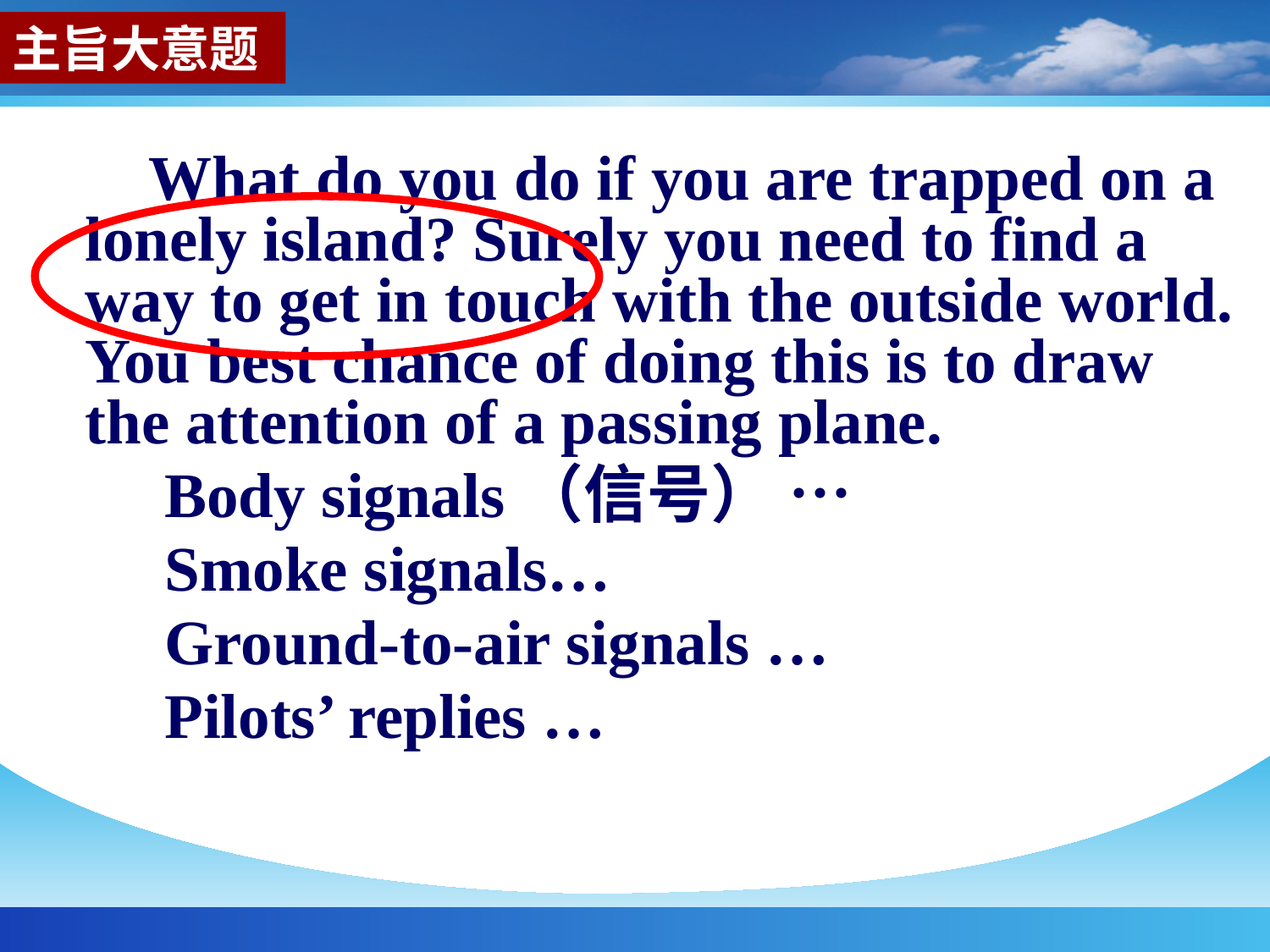

主旨大意题
       What do you do if you are trapped on a lonely island? Surely you need to find a way to get in touch with the outside world. You best chance of doing this is to draw the attention of a passing plane.
        Body signals（信号） …
        Smoke signals…
        Ground-to-air signals …
        Pilots’ replies …

10